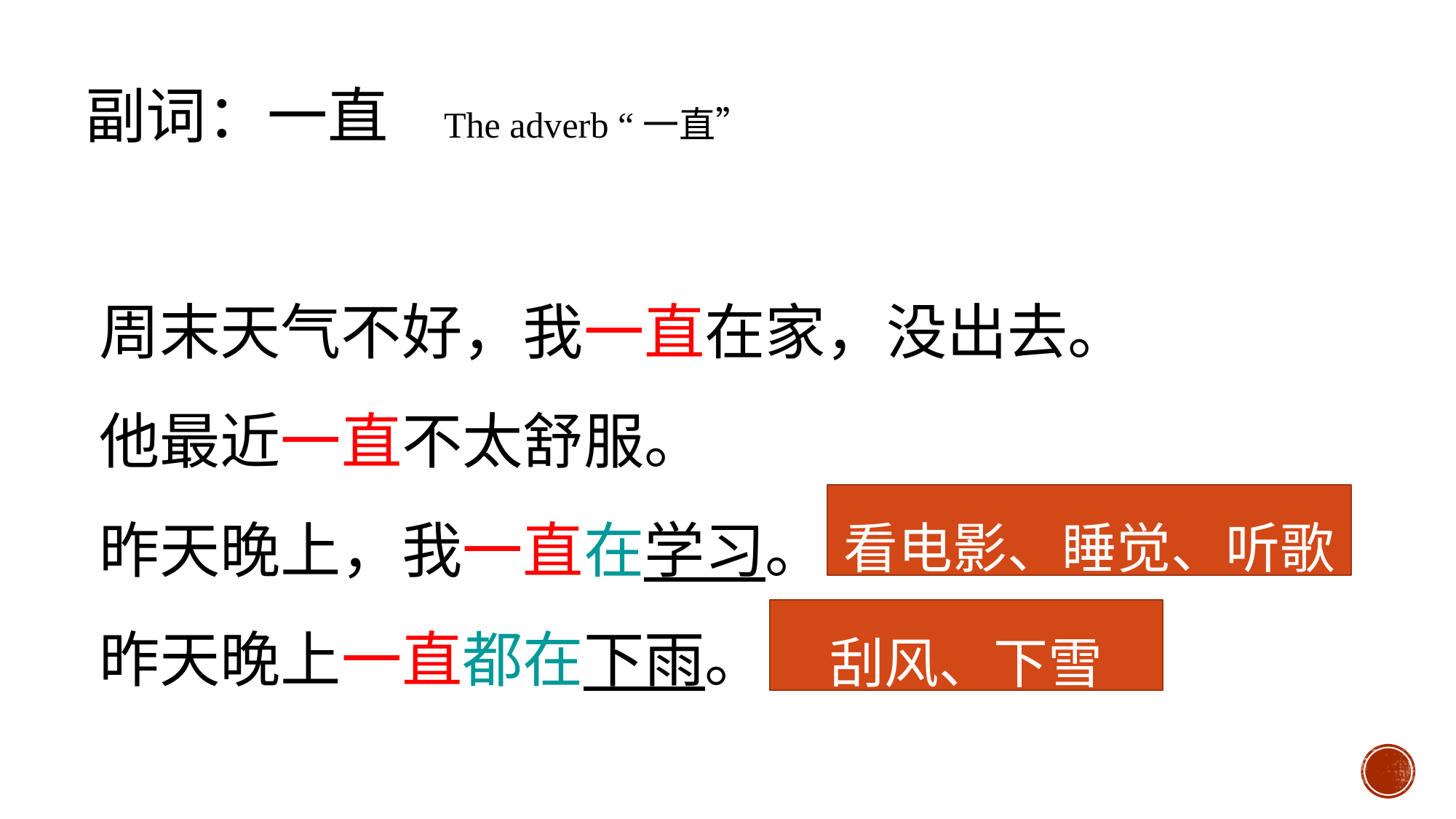

副词：一直   The adverb “一直”
周末天气不好，我一直在家，没出去。
他最近一直不太舒服。
昨天晚上，我一直在学习。
昨天晚上一直都在下雨。
看电影、睡觉、听歌
刮风、下雪